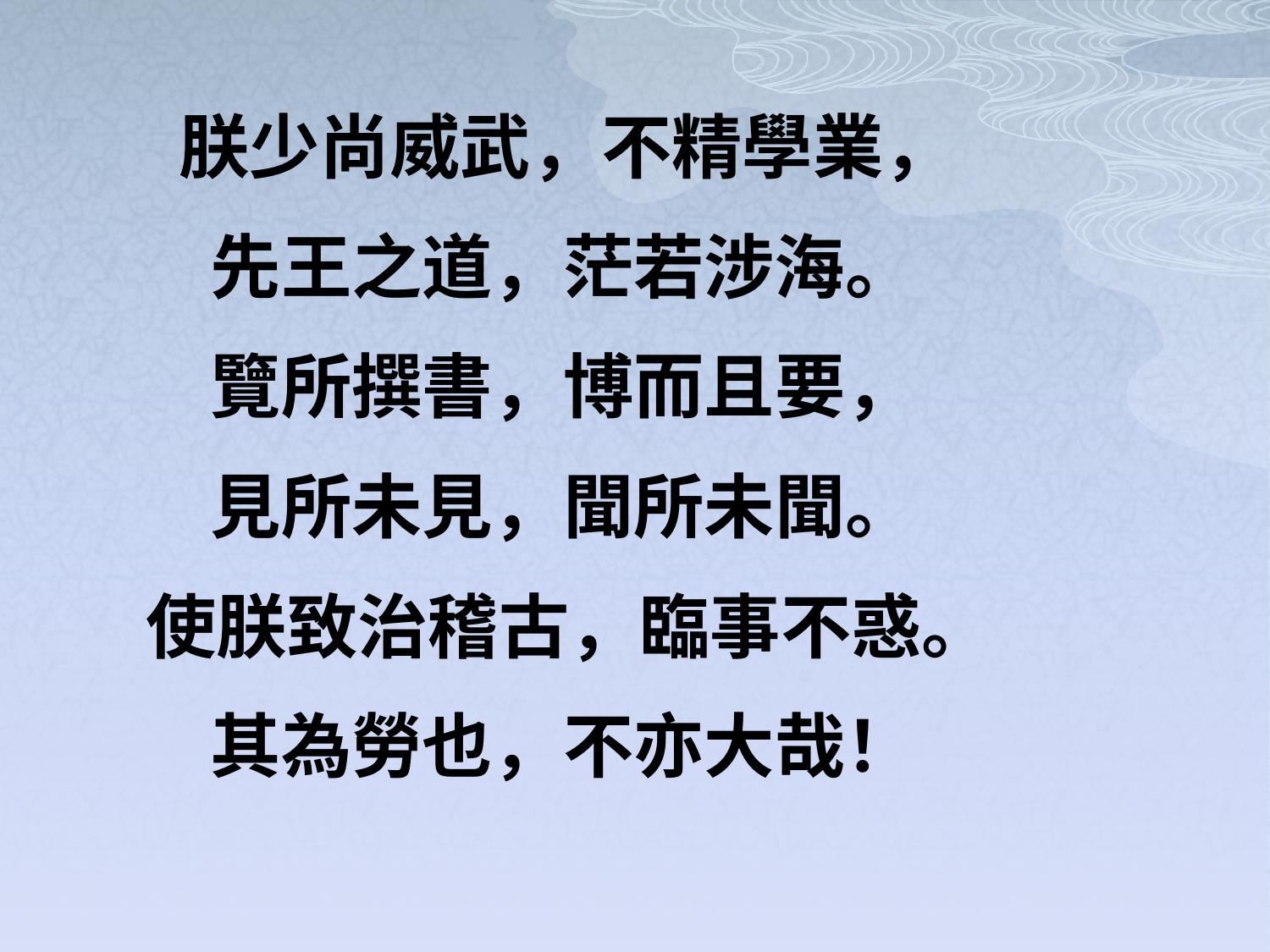

朕少尚威武，不精學業，
      先王之道，茫若涉海。
      覽所撰書，博而且要，
      見所未見，聞所未聞。
  使朕致治稽古，臨事不惑。
      其為勞也，不亦大哉！